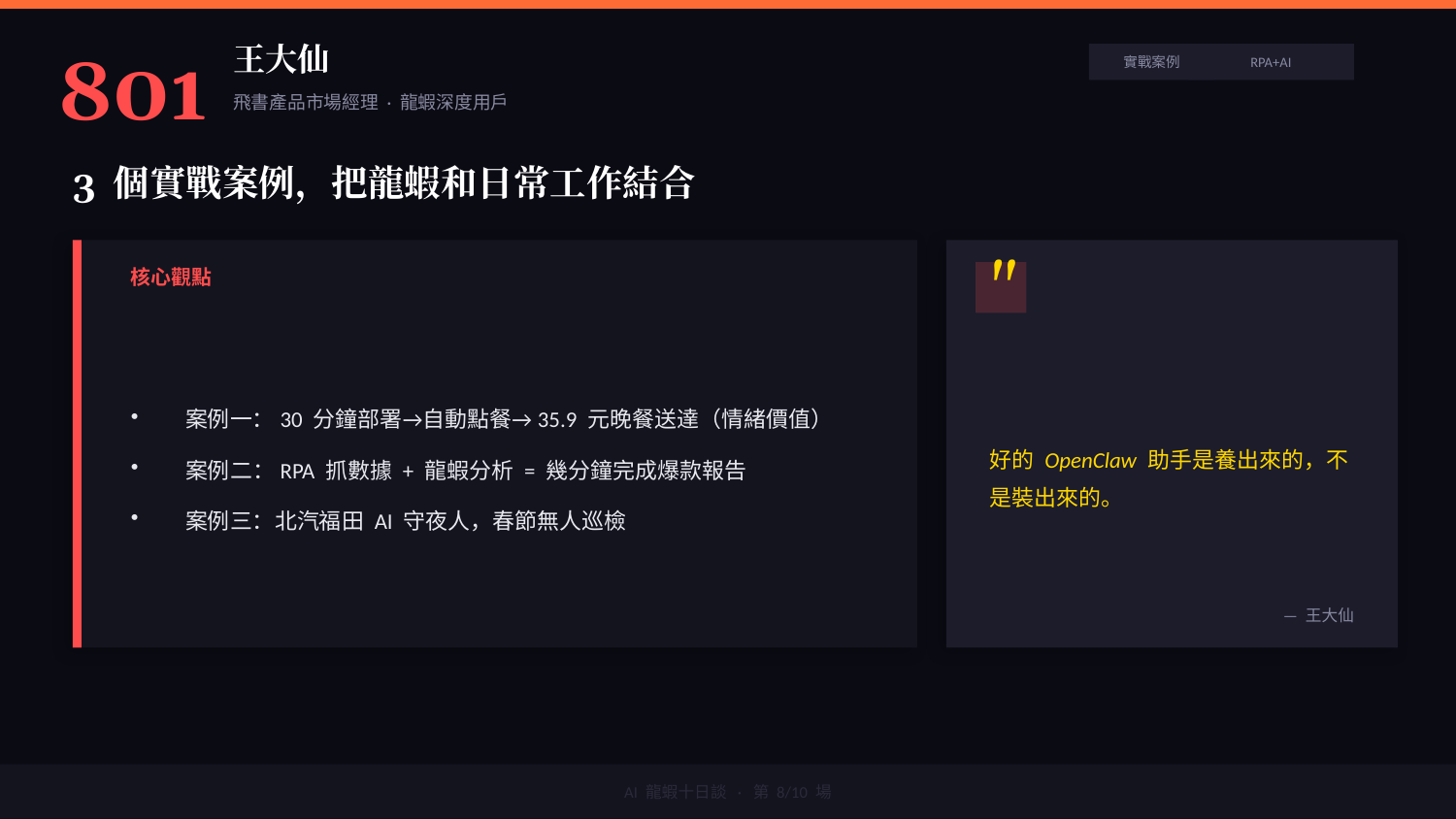

801
王大仙

實戰案例

RPA+AI
飛書產品市場經理 · 龍蝦深度用戶
3 個實戰案例，把龍蝦和日常工作結合

"
核心觀點

案例一：30 分鐘部署→自動點餐→35.9 元晚餐送達（情緒價值）
案例二：RPA 抓數據 + 龍蝦分析 = 幾分鐘完成爆款報告
案例三：北汽福田 AI 守夜人，春節無人巡檢
好的 OpenClaw 助手是養出來的，不是裝出來的。
— 王大仙

AI 龍蝦十日談  ·  第 8/10 場